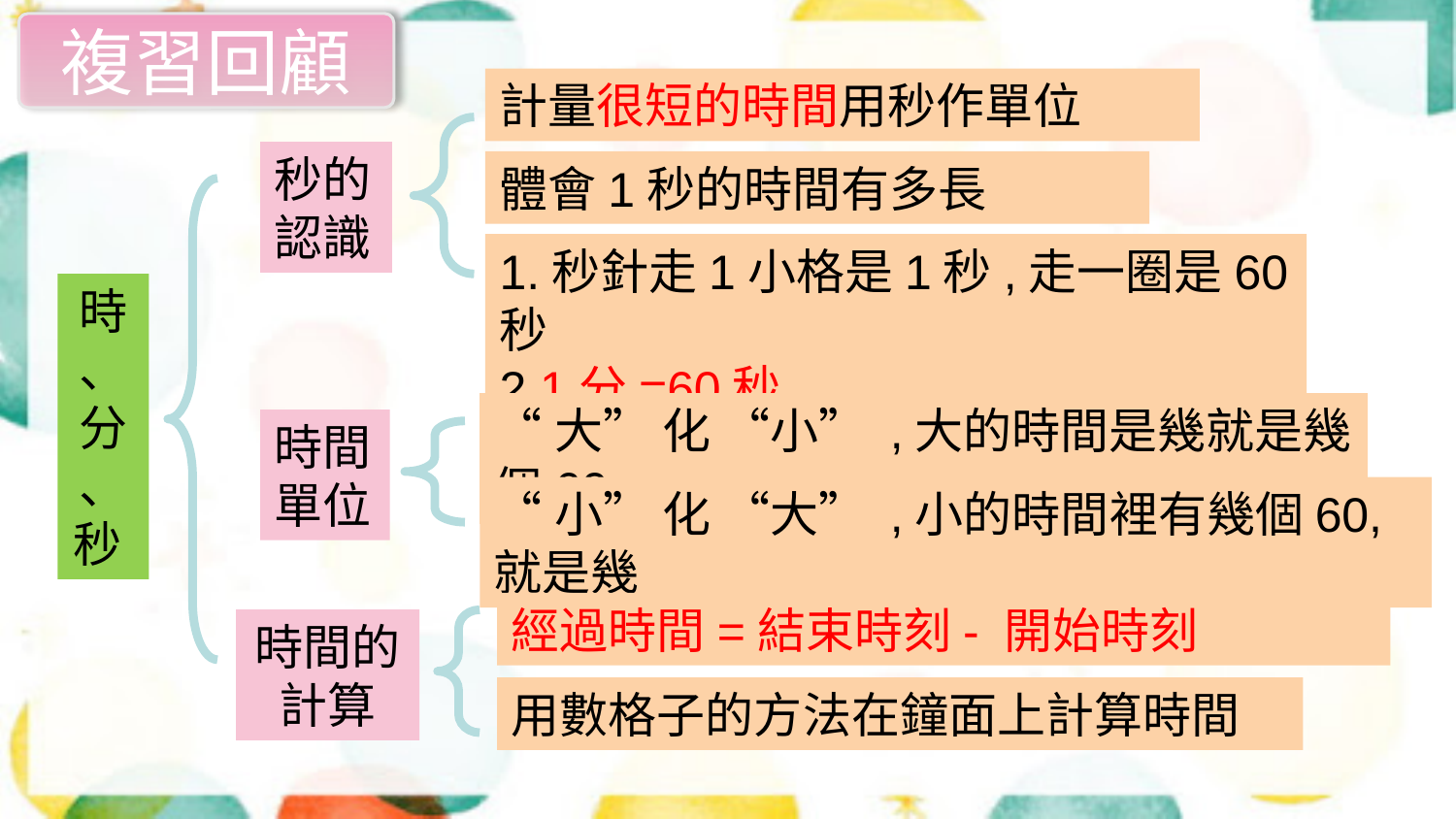

複習回顧
計量很短的時間用秒作單位

秒的認識
體會1秒的時間有多長

1.秒針走1小格是1秒,走一圈是60秒
2.1分=60秒
時
、分
、秒
“大” 化 “小” ,大的時間是幾就是幾個60
時間單位

“小” 化 “大” ,小的時間裡有幾個60,就是幾
經過時間=結束時刻- 開始時刻
時間的計算

用數格子的方法在鐘面上計算時間